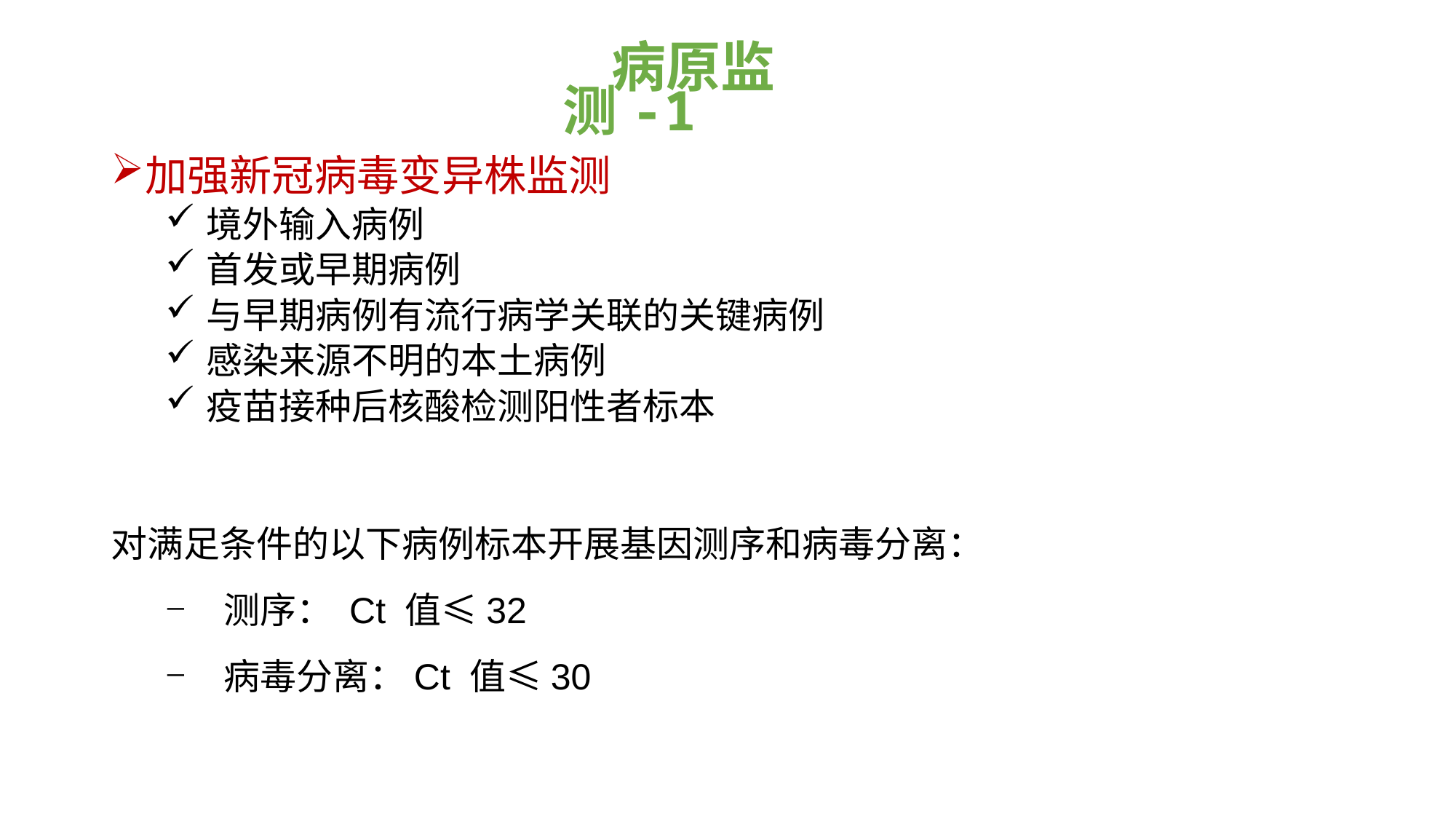

病原监测-1
加强新冠病毒变异株监测
境外输入病例
首发或早期病例
与早期病例有流行病学关联的关键病例
感染来源不明的本土病例
疫苗接种后核酸检测阳性者标本

对满足条件的以下病例标本开展基因测序和病毒分离：
 测序： Ct 值≤32
 病毒分离：Ct 值≤30